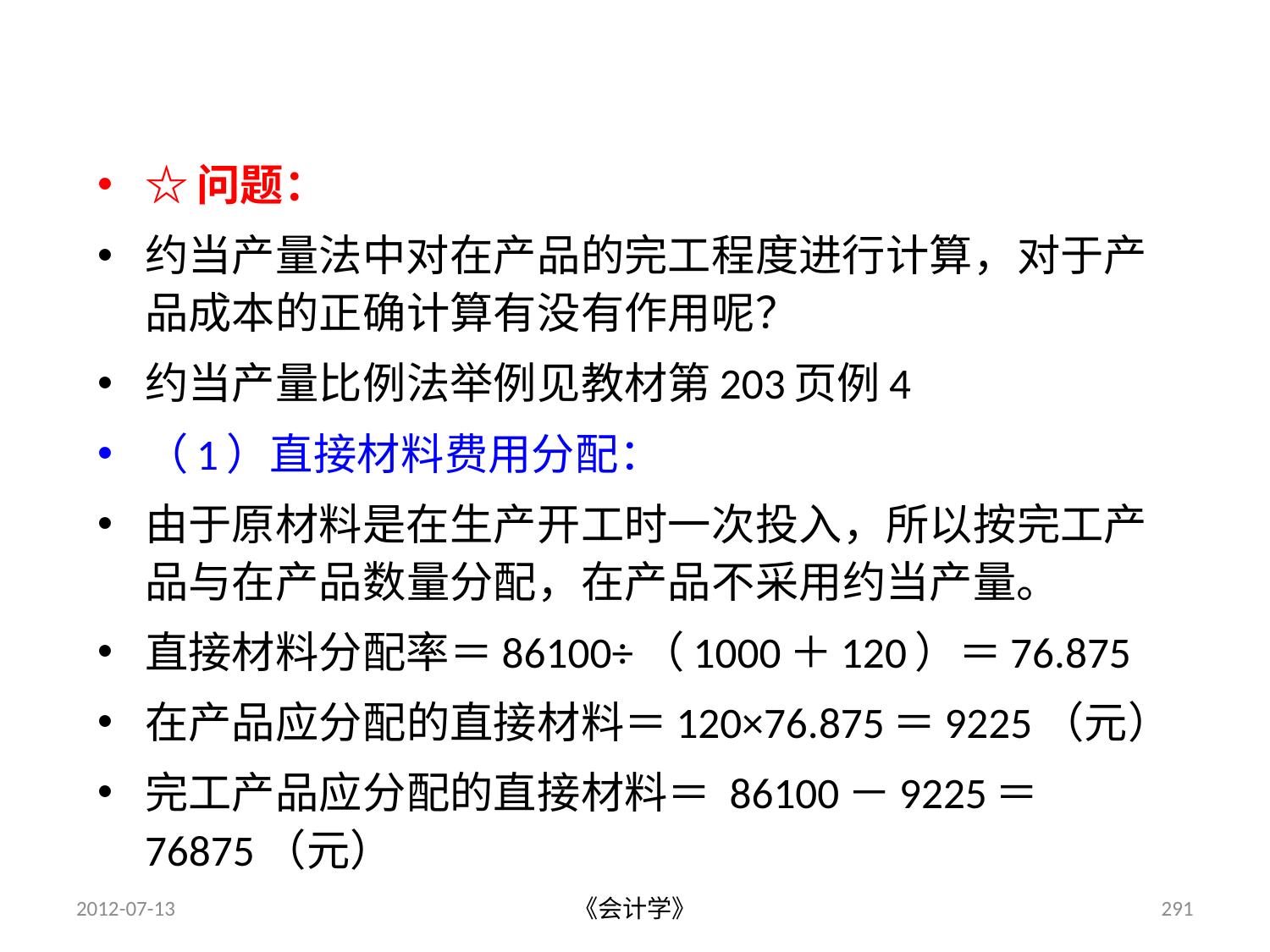

☆问题：
约当产量法中对在产品的完工程度进行计算，对于产品成本的正确计算有没有作用呢？
约当产量比例法举例见教材第203页例4
（1）直接材料费用分配：
由于原材料是在生产开工时一次投入，所以按完工产品与在产品数量分配，在产品不采用约当产量。
直接材料分配率＝86100÷（1000＋120）＝76.875
在产品应分配的直接材料＝120×76.875＝9225（元）
完工产品应分配的直接材料＝ 86100－9225＝76875（元）
2012-07-13
《会计学》
291